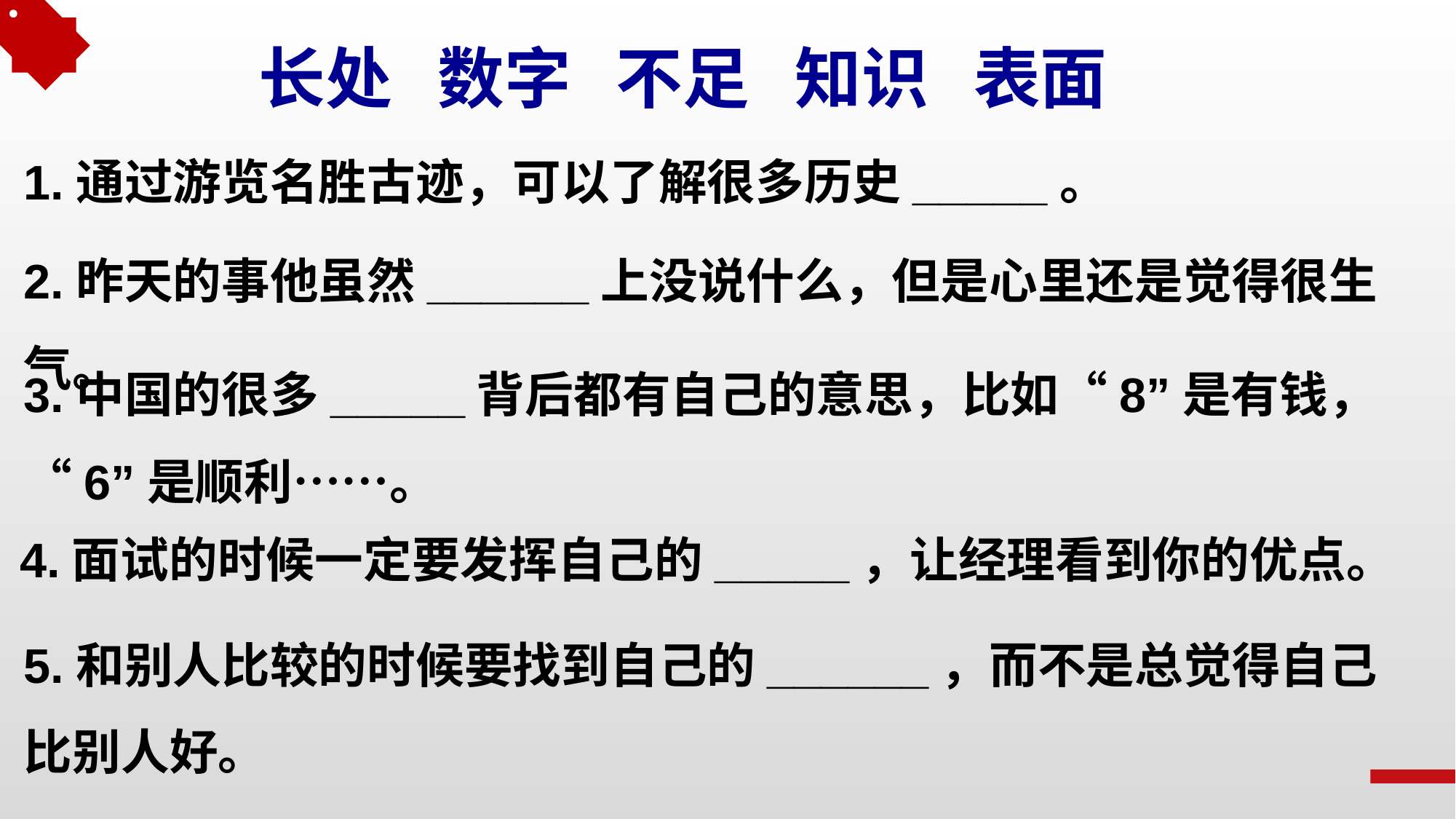

长处   数字   不足   知识   表面
1.通过游览名胜古迹，可以了解很多历史_____。
2.昨天的事他虽然______上没说什么，但是心里还是觉得很生气。
3.中国的很多_____背后都有自己的意思，比如“8”是有钱，“6”是顺利……。
4.面试的时候一定要发挥自己的_____，让经理看到你的优点。
5.和别人比较的时候要找到自己的______，而不是总觉得自己比别人好。